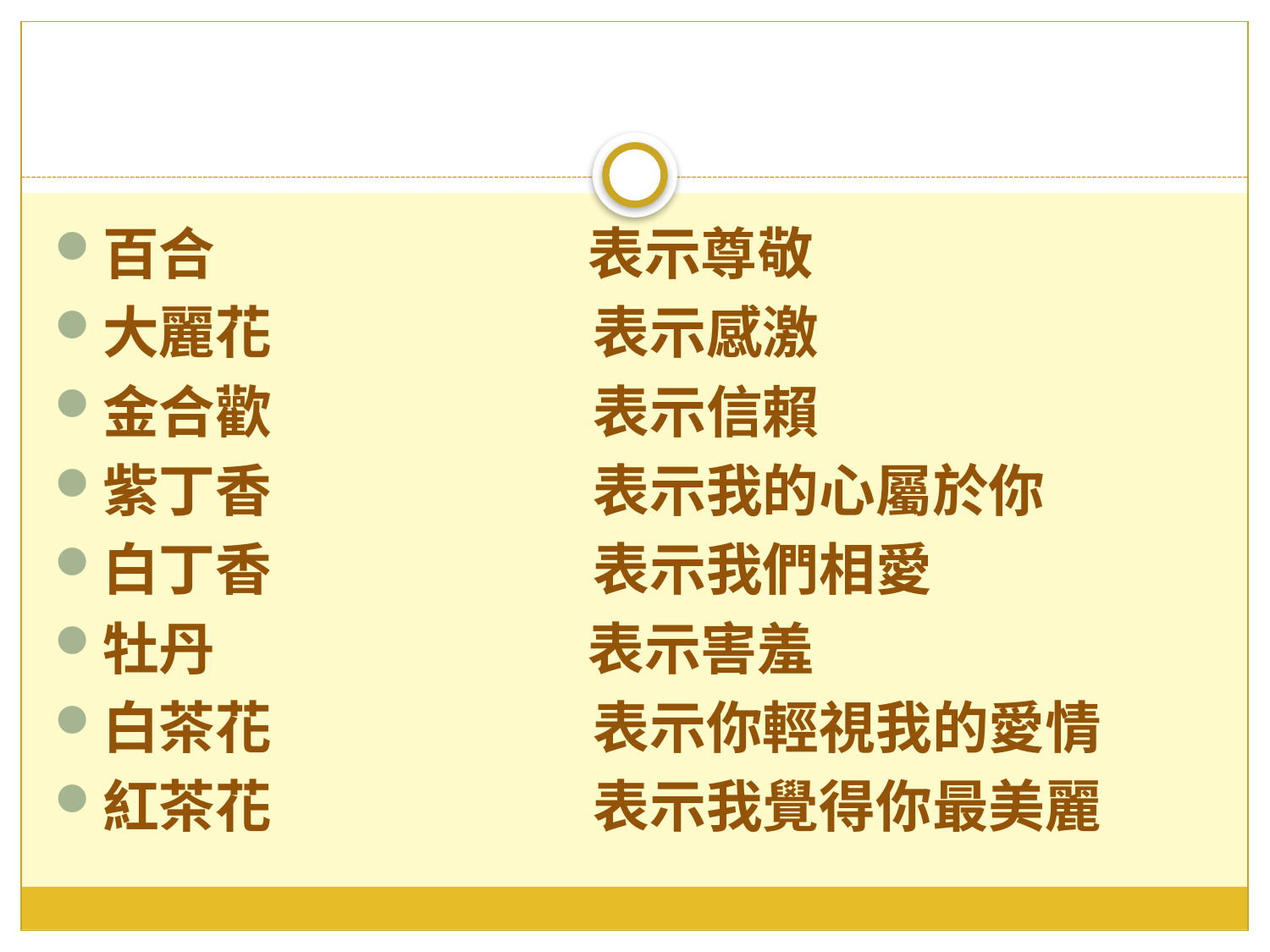

#
百合                             表示尊敬
大麗花                         表示感激
金合歡                         表示信賴
紫丁香                         表示我的心屬於你
白丁香                         表示我們相愛
牡丹                             表示害羞
白茶花                         表示你輕視我的愛情
紅茶花                         表示我覺得你最美麗